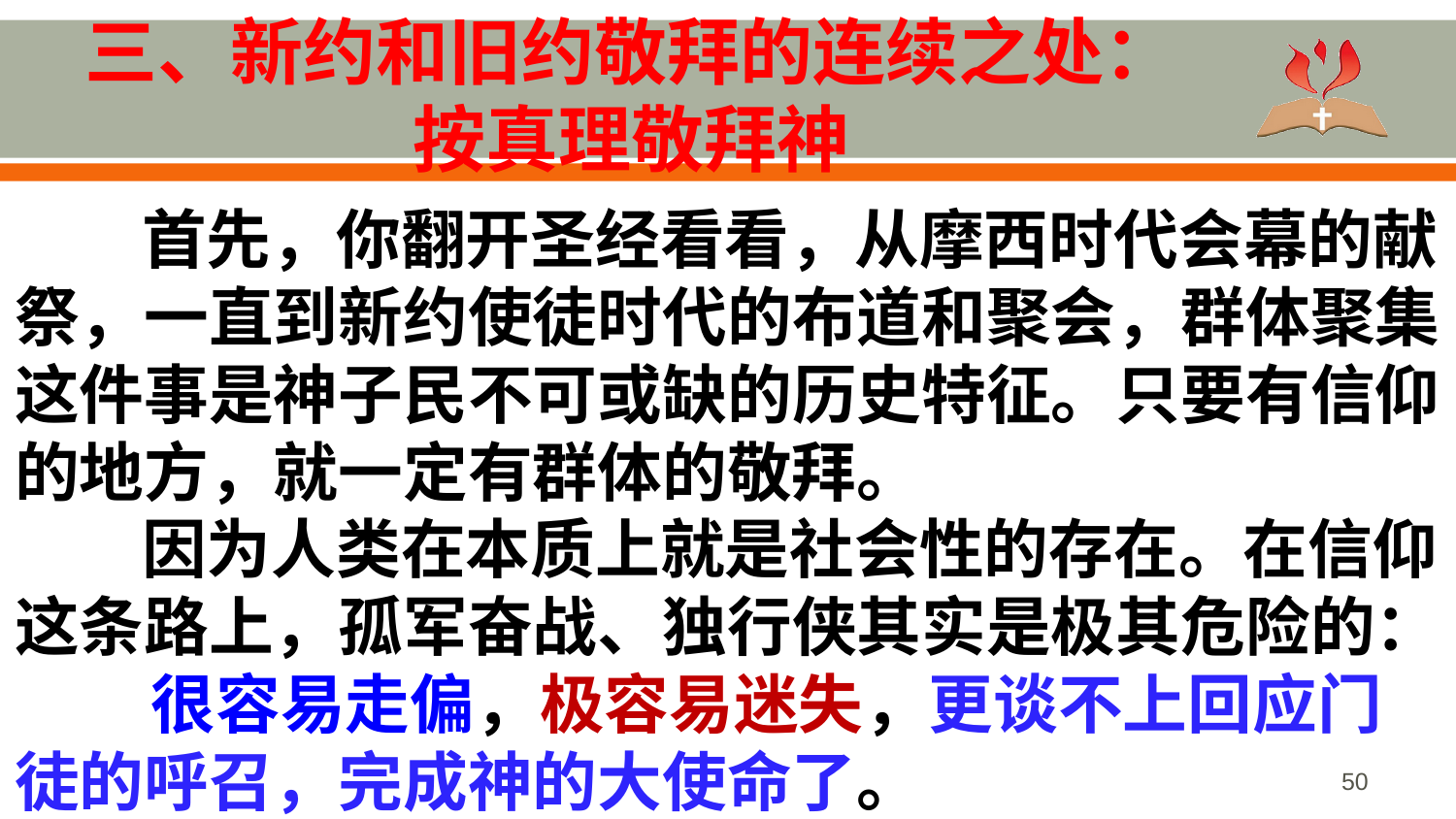

# 三、新约和旧约敬拜的连续之处：按真理敬拜神
首先，你翻开圣经看看，从摩西时代会幕的献祭，一直到新约使徒时代的布道和聚会，群体聚集这件事是神子民不可或缺的历史特征。只要有信仰的地方，就一定有群体的敬拜。
因为人类在本质上就是社会性的存在。在信仰这条路上，孤军奋战、独行侠其实是极其危险的：
很容易走偏，极容易迷失，更谈不上回应门徒的呼召，完成神的大使命了。

50